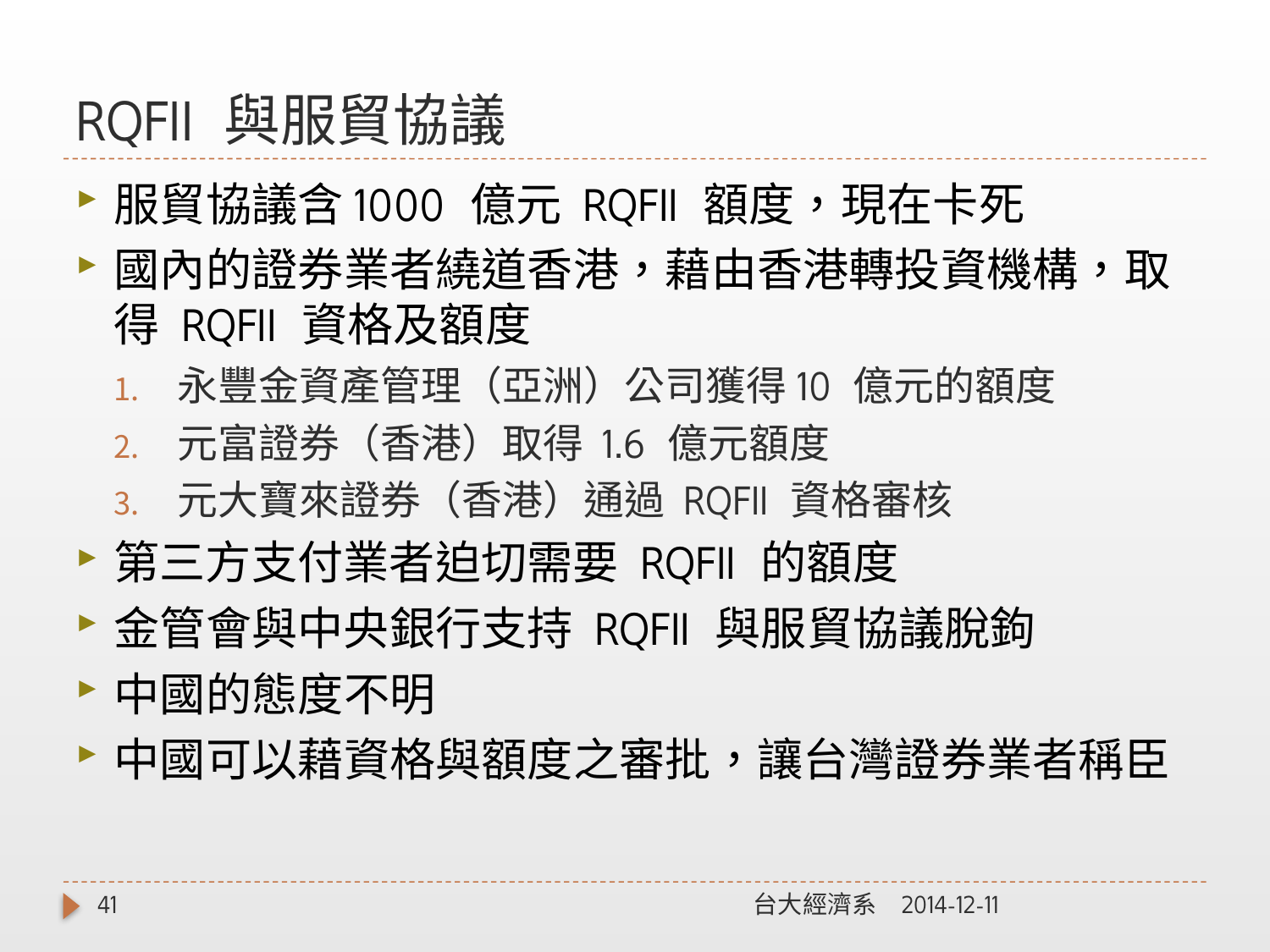

# RQFII 與服貿協議
服貿協議含1000 億元 RQFII 額度，現在卡死
國內的證券業者繞道香港，藉由香港轉投資機構，取得 RQFII 資格及額度
永豐金資產管理（亞洲）公司獲得10 億元的額度
元富證券（香港）取得 1.6 億元額度
元大寶來證券（香港）通過 RQFII 資格審核
第三方支付業者迫切需要 RQFII 的額度
金管會與中央銀行支持 RQFII 與服貿協議脫鉤
中國的態度不明
中國可以藉資格與額度之審批，讓台灣證券業者稱臣

41
台大經濟系
2014-12-11